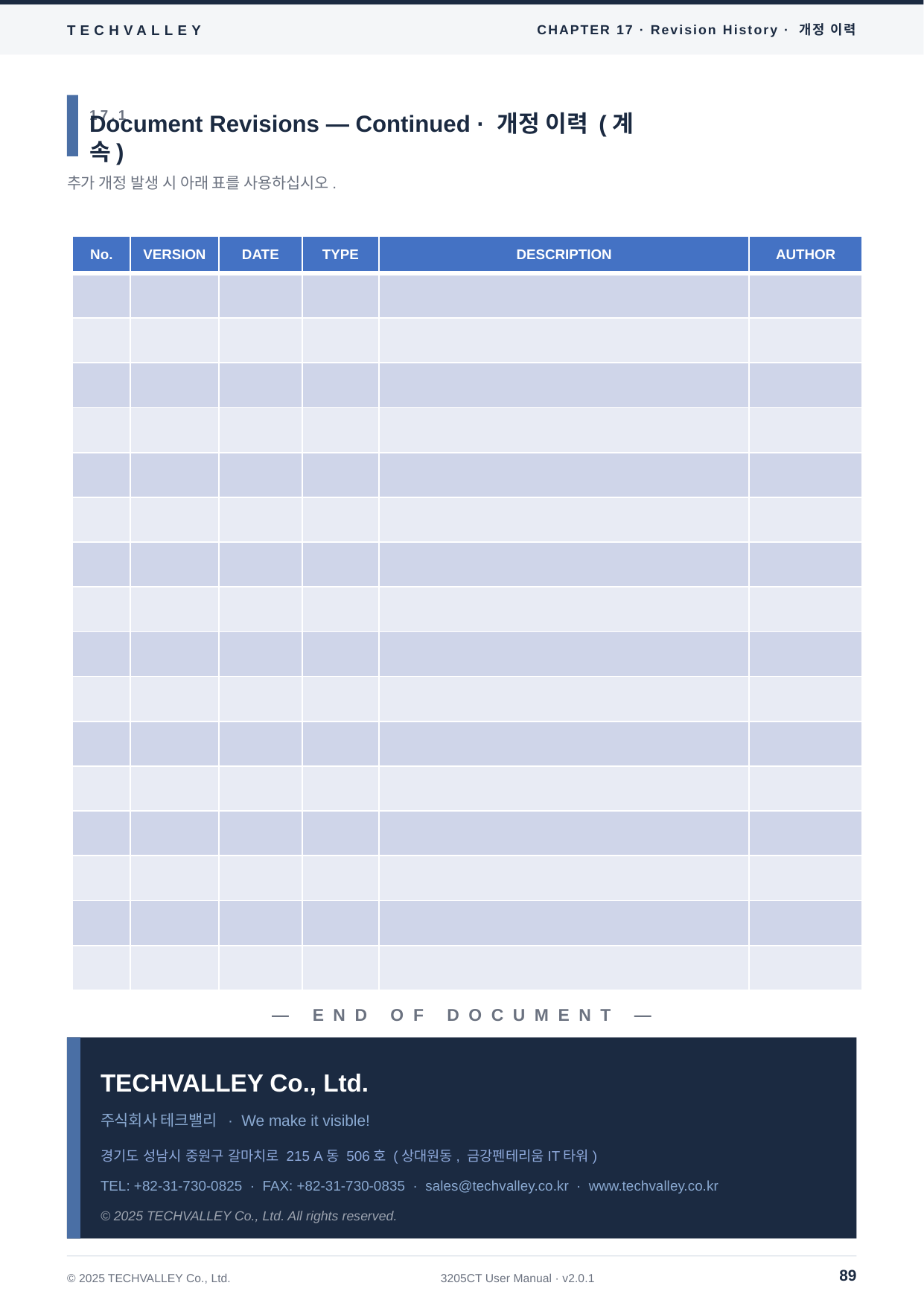

TECHVALLEY
CHAPTER 17 · Revision History · 개정 이력

17.1
Document Revisions — Continued · 개정 이력 (계속)
추가 개정 발생 시 아래 표를 사용하십시오.
| No. | VERSION | DATE | TYPE | DESCRIPTION | AUTHOR |
| --- | --- | --- | --- | --- | --- |
|  |  |  |  |  |  |
|  |  |  |  |  |  |
|  |  |  |  |  |  |
|  |  |  |  |  |  |
|  |  |  |  |  |  |
|  |  |  |  |  |  |
|  |  |  |  |  |  |
|  |  |  |  |  |  |
|  |  |  |  |  |  |
|  |  |  |  |  |  |
|  |  |  |  |  |  |
|  |  |  |  |  |  |
|  |  |  |  |  |  |
|  |  |  |  |  |  |
|  |  |  |  |  |  |
|  |  |  |  |  |  |
— END OF DOCUMENT —

3205CT User Manual · v2.0.1 · © 2025 TECHVALLEY Co., Ltd.
TECHVALLEY Co., Ltd.
주식회사 테크밸리  ·  We make it visible!
경기도 성남시 중원구 갈마치로 215 A동 506호 (상대원동, 금강펜테리움IT타워)
TEL: +82-31-730-0825  ·  FAX: +82-31-730-0835  ·  sales@techvalley.co.kr  ·  www.techvalley.co.kr
© 2025 TECHVALLEY Co., Ltd. All rights reserved.

89
© 2025 TECHVALLEY Co., Ltd.
3205CT User Manual · v2.0.1